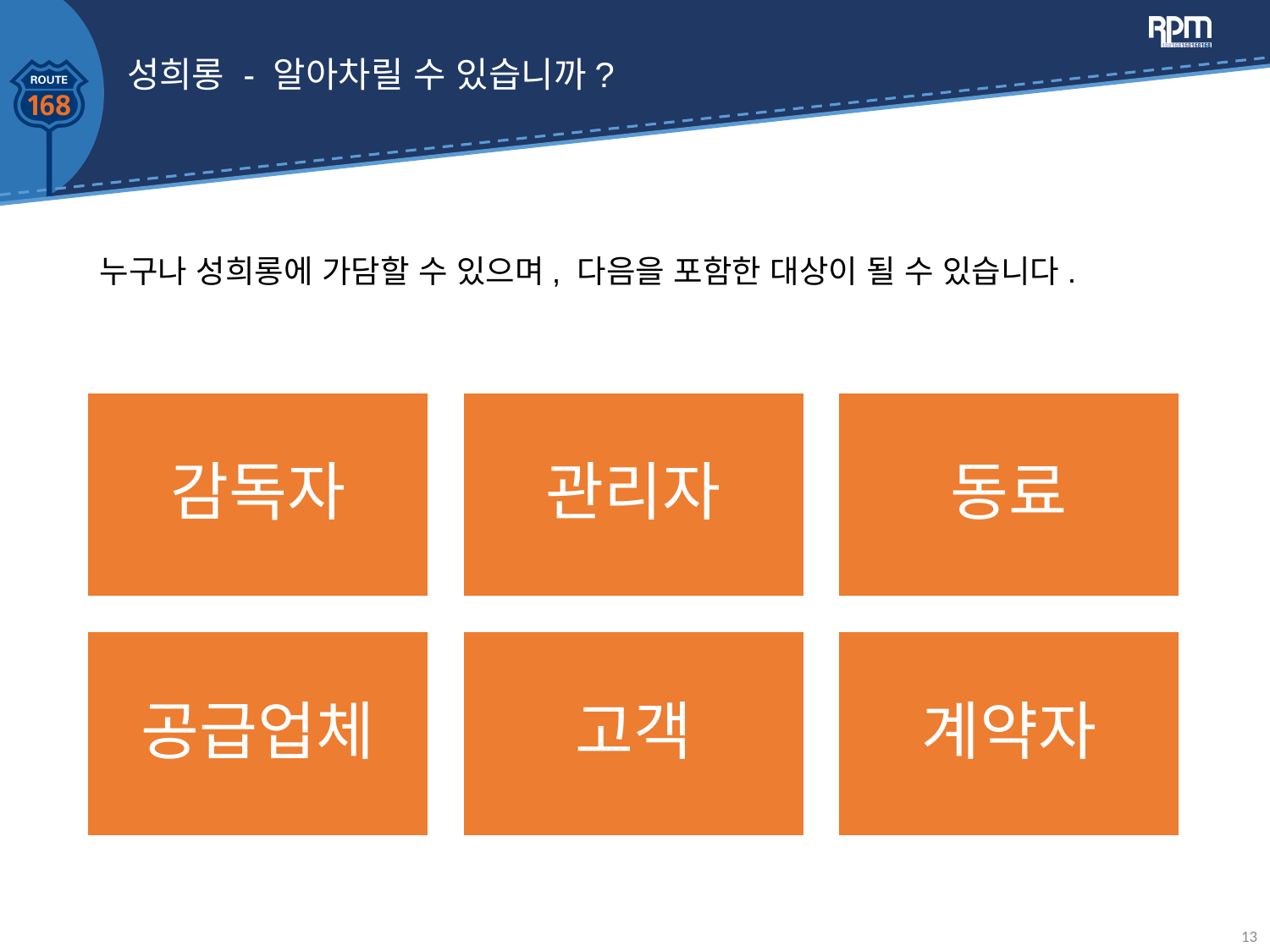

# 성희롱 - 알아차릴 수 있습니까?
누구나 성희롱에 가담할 수 있으며, 다음을 포함한 대상이 될 수 있습니다.
감독자
관리자
동료
공급업체
고객
계약자
13